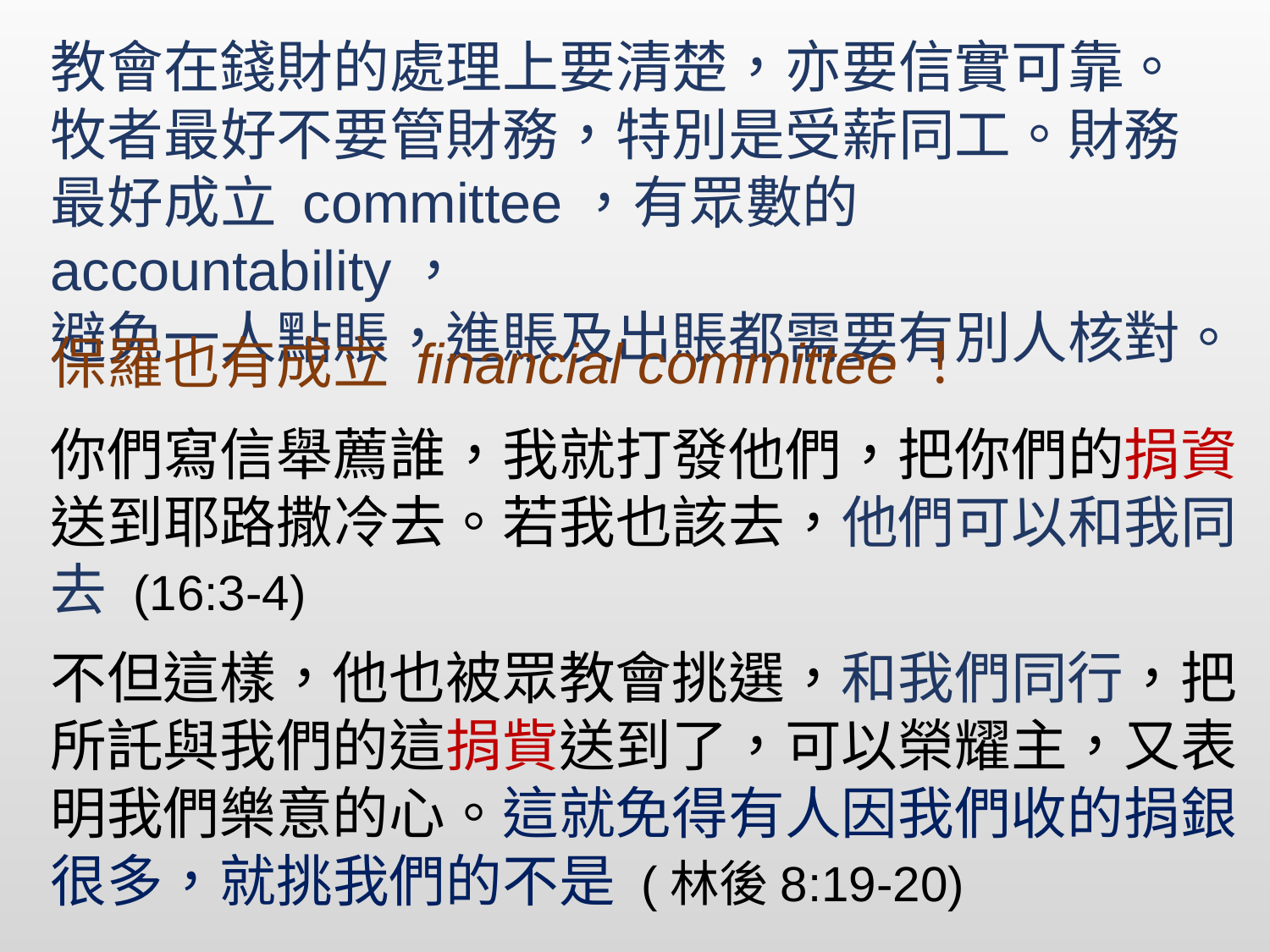

教會在錢財的處理上要清楚，亦要信實可靠。
牧者最好不要管財務，特別是受薪同工。財務
最好成立 committee，有眾數的 accountability，
避免一人點賬，進賬及出賬都需要有別人核對。
保羅也有成立 financial committee！
你們寫信舉薦誰，我就打發他們，把你們的捐資送到耶路撒冷去。若我也該去，他們可以和我同去 (16:3-4)
不但這樣，他也被眾教會挑選，和我們同行，把所託與我們的這捐貲送到了，可以榮耀主，又表明我們樂意的心。這就免得有人因我們收的捐銀很多，就挑我們的不是 (林後8:19-20)